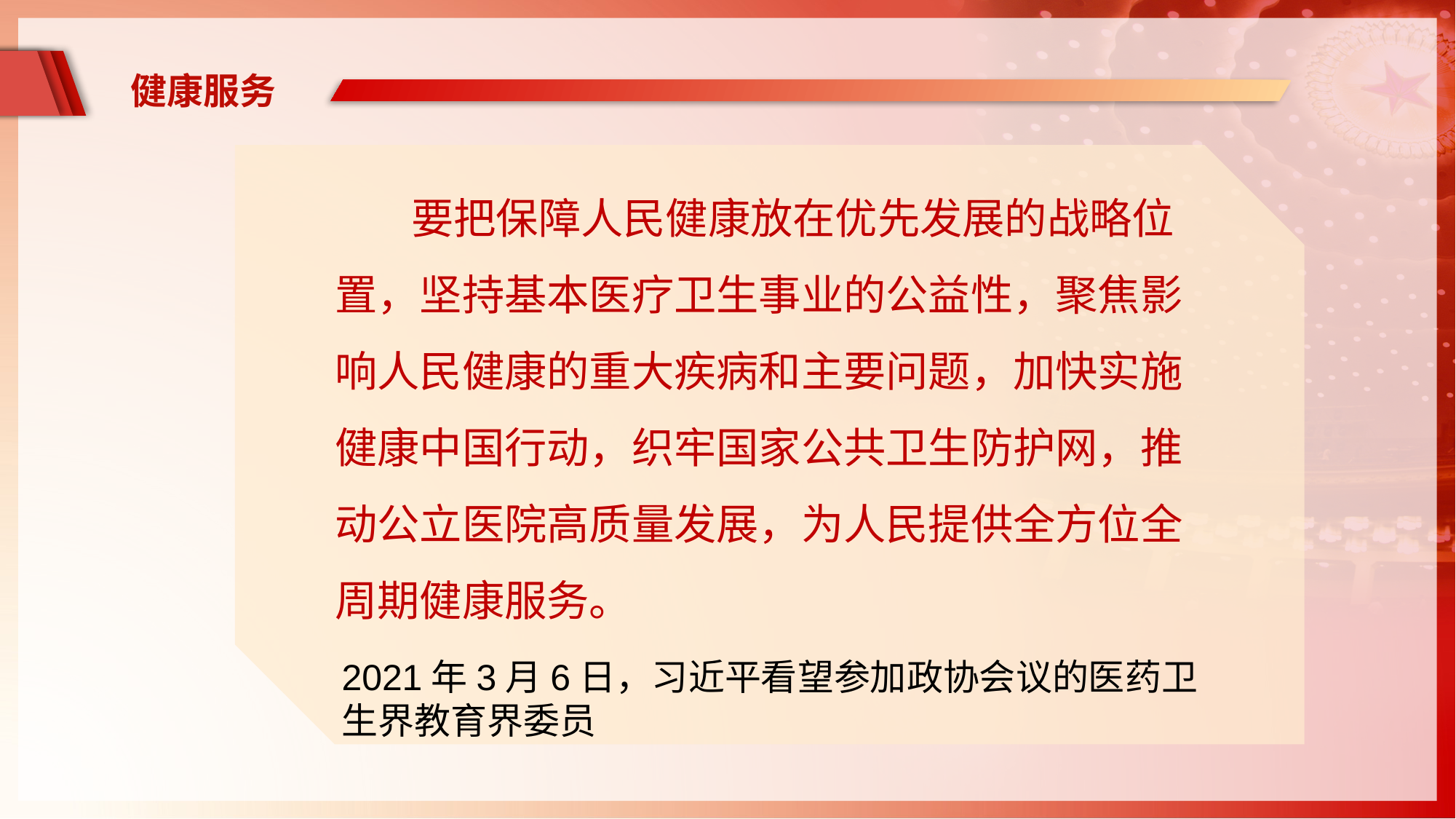

健康服务

       要把保障人民健康放在优先发展的战略位置，坚持基本医疗卫生事业的公益性，聚焦影响人民健康的重大疾病和主要问题，加快实施健康中国行动，织牢国家公共卫生防护网，推动公立医院高质量发展，为人民提供全方位全周期健康服务。
2021年3月6日，习近平看望参加政协会议的医药卫生界教育界委员